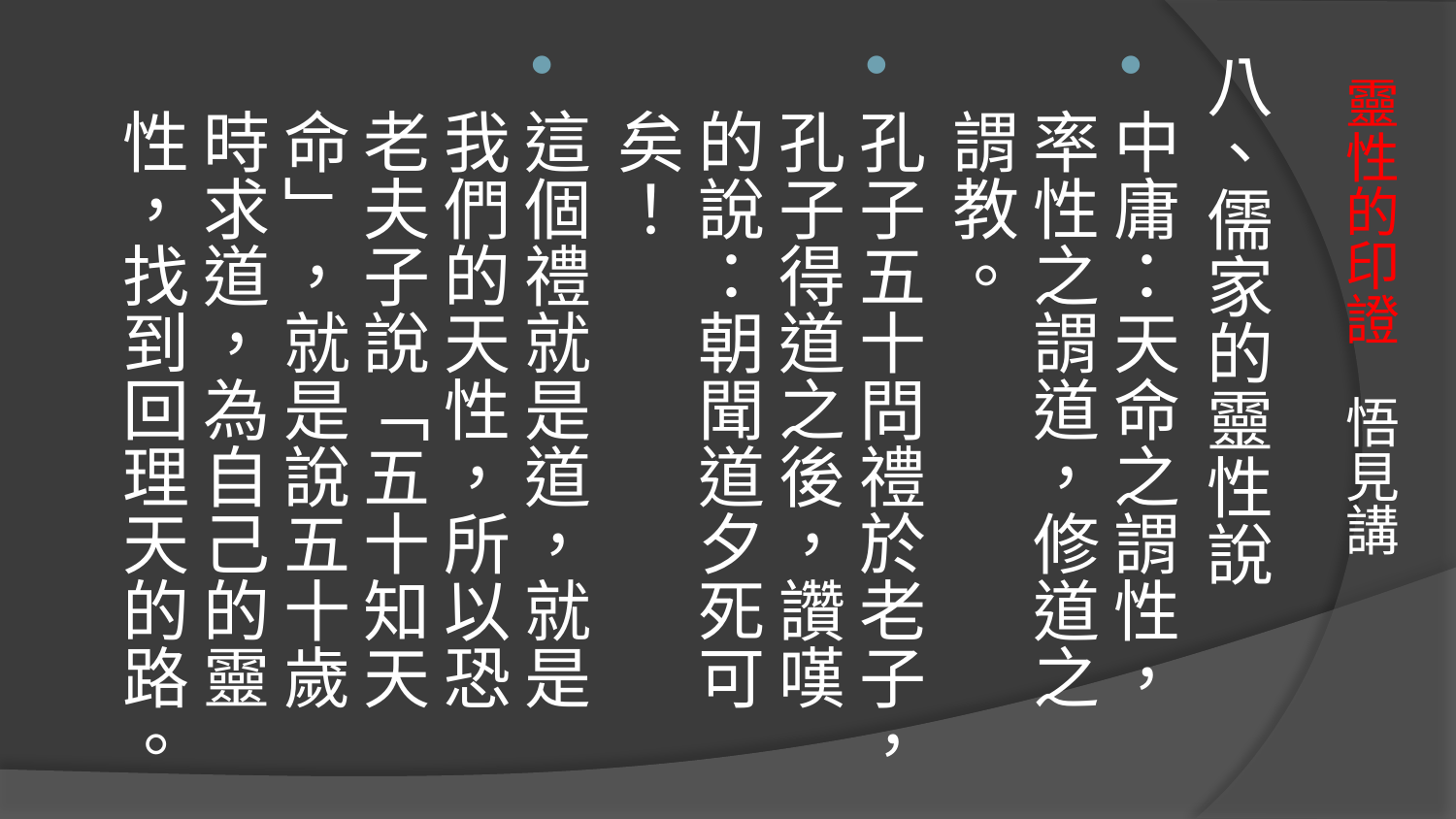

八、儒家的靈性說
中庸：天命之謂性，率性之謂道，修道之謂教。
孔子五十問禮於老子，孔子得道之後，讚嘆的說：朝聞道夕死可矣！
這個禮就是道，就是我們的天性，所以恐老夫子說「五十知天命」，就是說五十歲時求道，為自己的靈性，找到回理天的路。

# 靈性的印證    悟見講